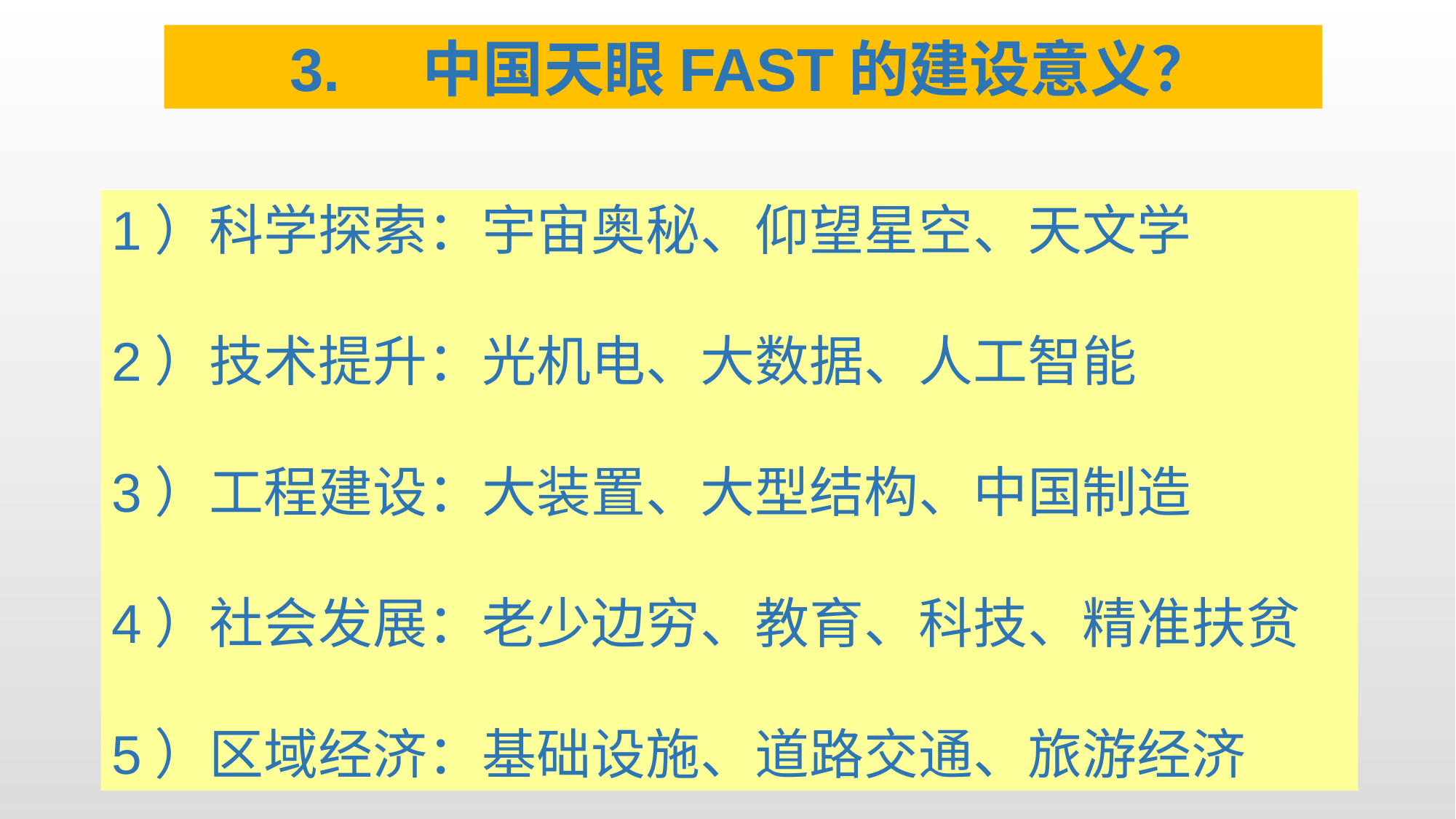

3.    中国天眼FAST的建设意义？
1）科学探索：宇宙奥秘、仰望星空、天文学

2）技术提升：光机电、大数据、人工智能

3）工程建设：大装置、大型结构、中国制造

4）社会发展：老少边穷、教育、科技、精准扶贫

5）区域经济：基础设施、道路交通、旅游经济